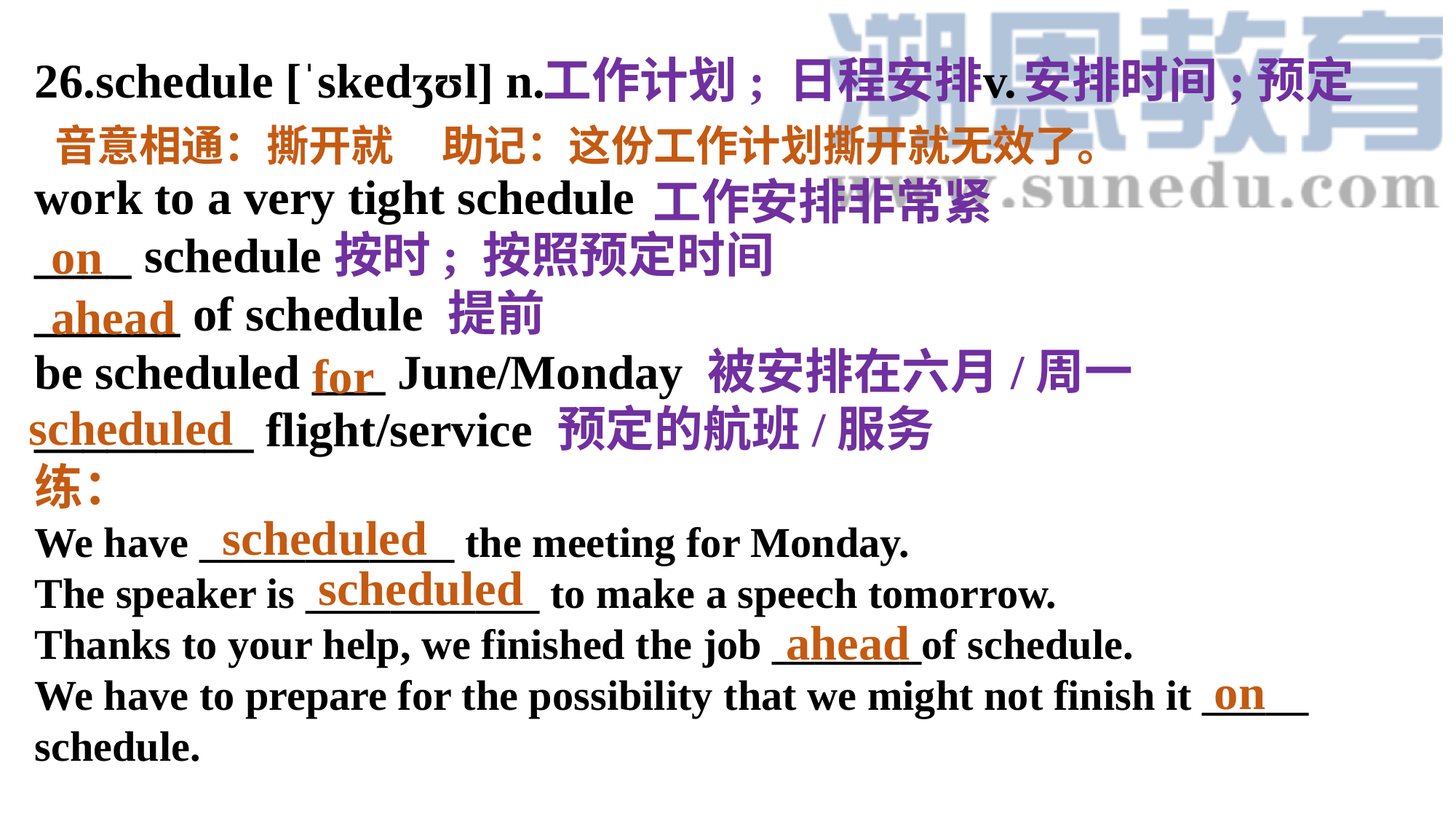

26.schedule [ˈskedʒʊl] n.                                    v.

work to a very tight schedule
____ schedule按时; 按照预定时间
______ of schedule 提前
be scheduled ___ June/Monday 被安排在六月/周一
_________ flight/service 预定的航班/服务
练：
We have ____________ the meeting for Monday.
The speaker is ___________ to make a speech tomorrow.
Thanks to your help, we finished the job _______of schedule.
We have to prepare for the possibility that we might not finish it _____ schedule.
工作计划; 日程安排
安排时间;预定
音意相通：撕开就     助记：这份工作计划撕开就无效了。
工作安排非常紧
on
ahead
for
scheduled
scheduled
scheduled
ahead
on